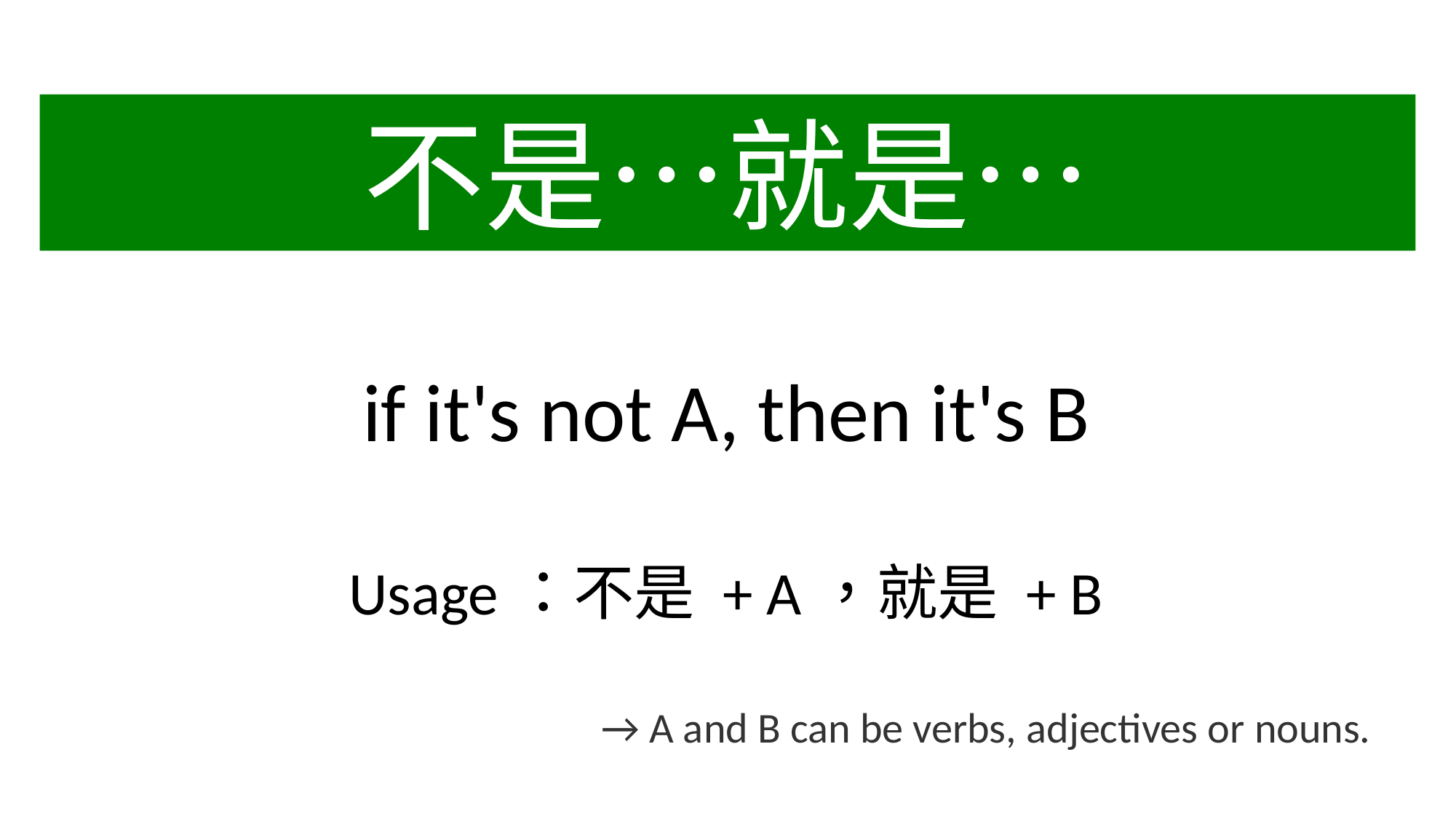

不是…就是…
if it's not A, then it's B
Usage：不是 + A，就是 + B
→ A and B can be verbs, adjectives or nouns.